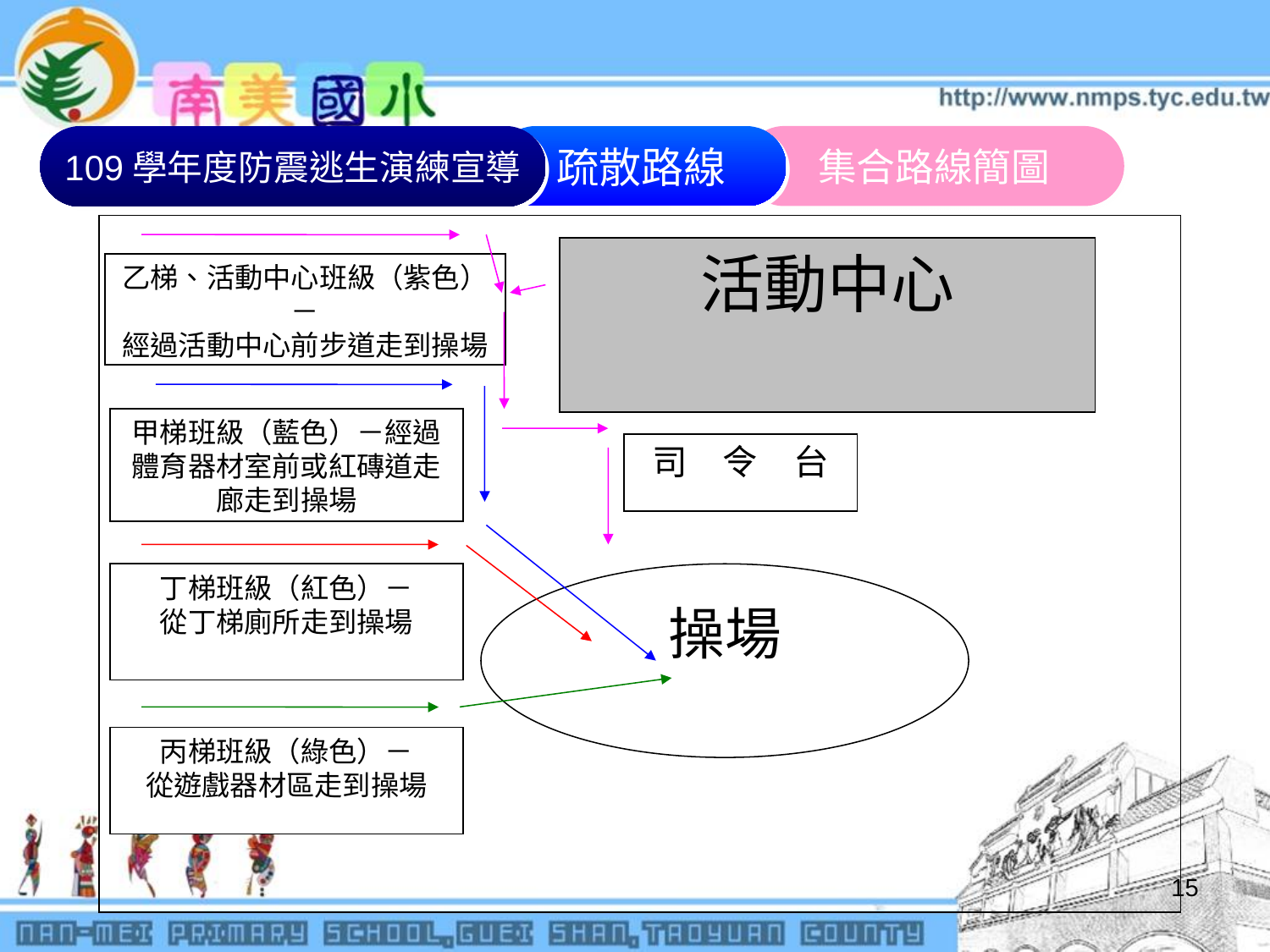

109學年度防震逃生演練宣導
疏散路線
集合路線簡圖

活動中心

乙梯、活動中心班級（紫色）－
經過活動中心前步道走到操場

甲梯班級（藍色）－經過體育器材室前或紅磚道走廊走到操場

司　令　台

丁梯班級（紅色）－
從丁梯廁所走到操場

操場

丙梯班級（綠色）－
從遊戲器材區走到操場

15